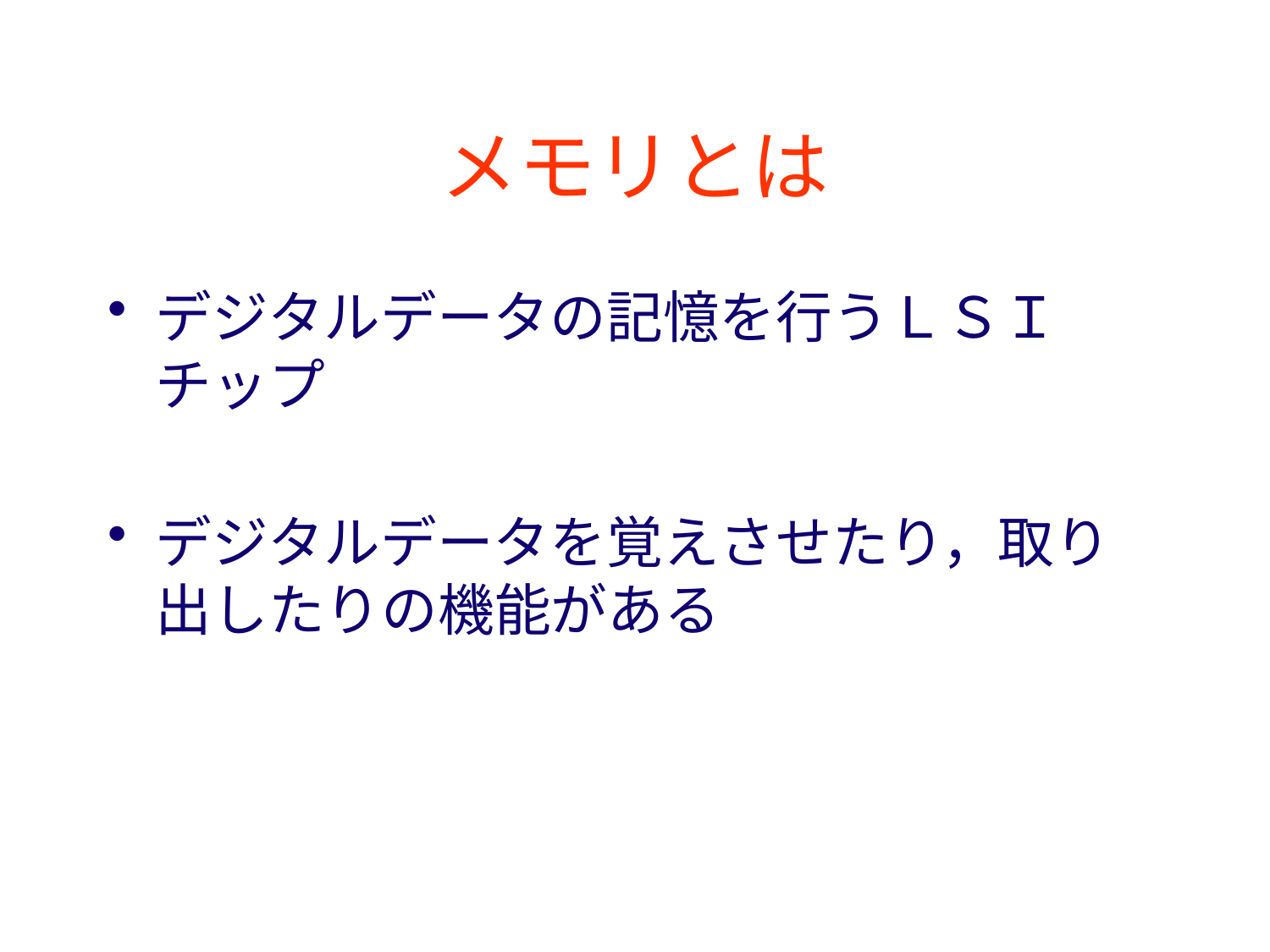

# メモリとは
デジタルデータの記憶を行うＬＳＩチップ

デジタルデータを覚えさせたり，取り出したりの機能がある